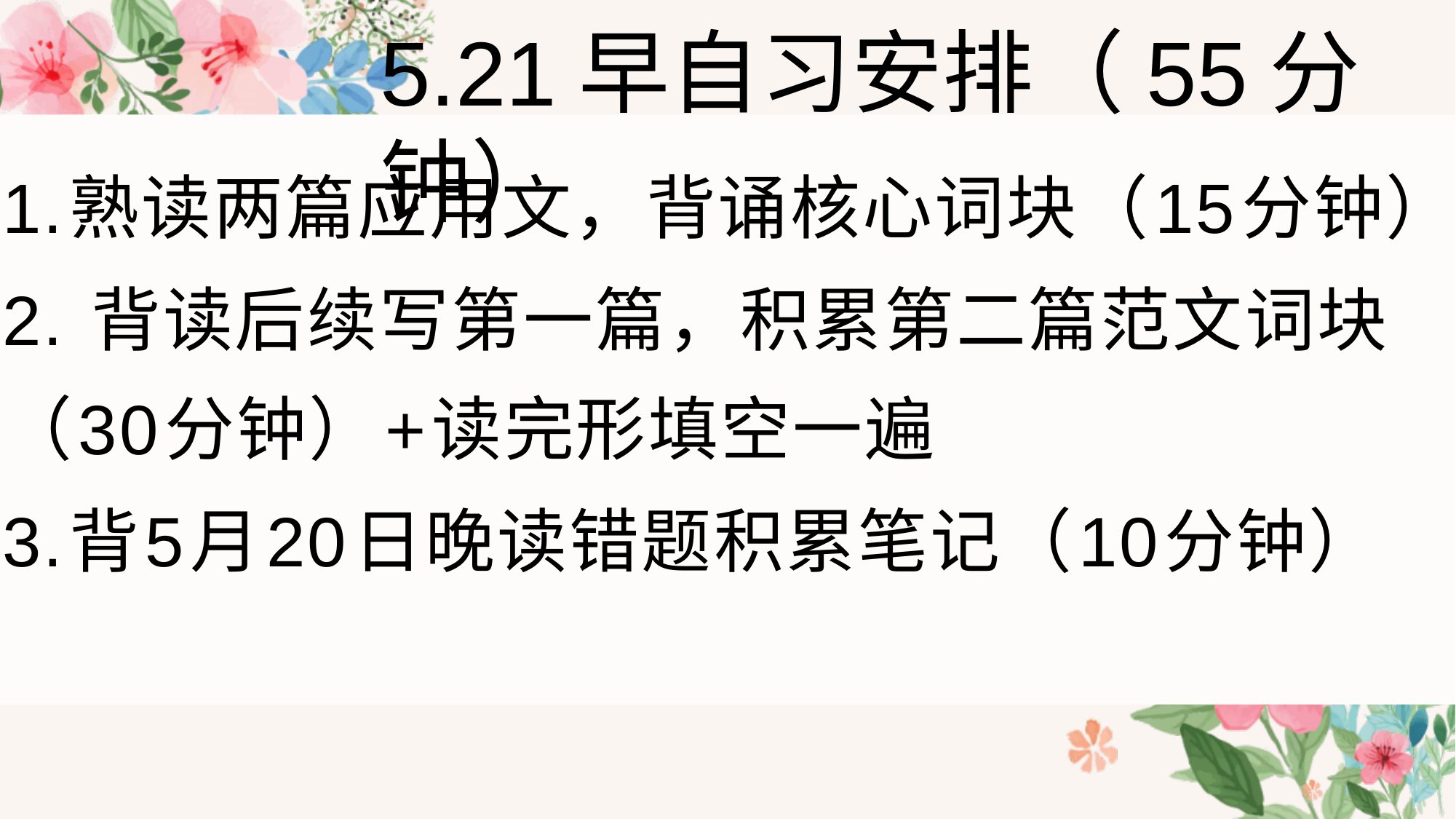

5.21早自习安排（55分钟）
1.熟读两篇应用文，背诵核心词块（15分钟）
2. 背读后续写第一篇，积累第二篇范文词块（30分钟）+读完形填空一遍
3.背5月20日晚读错题积累笔记（10分钟）